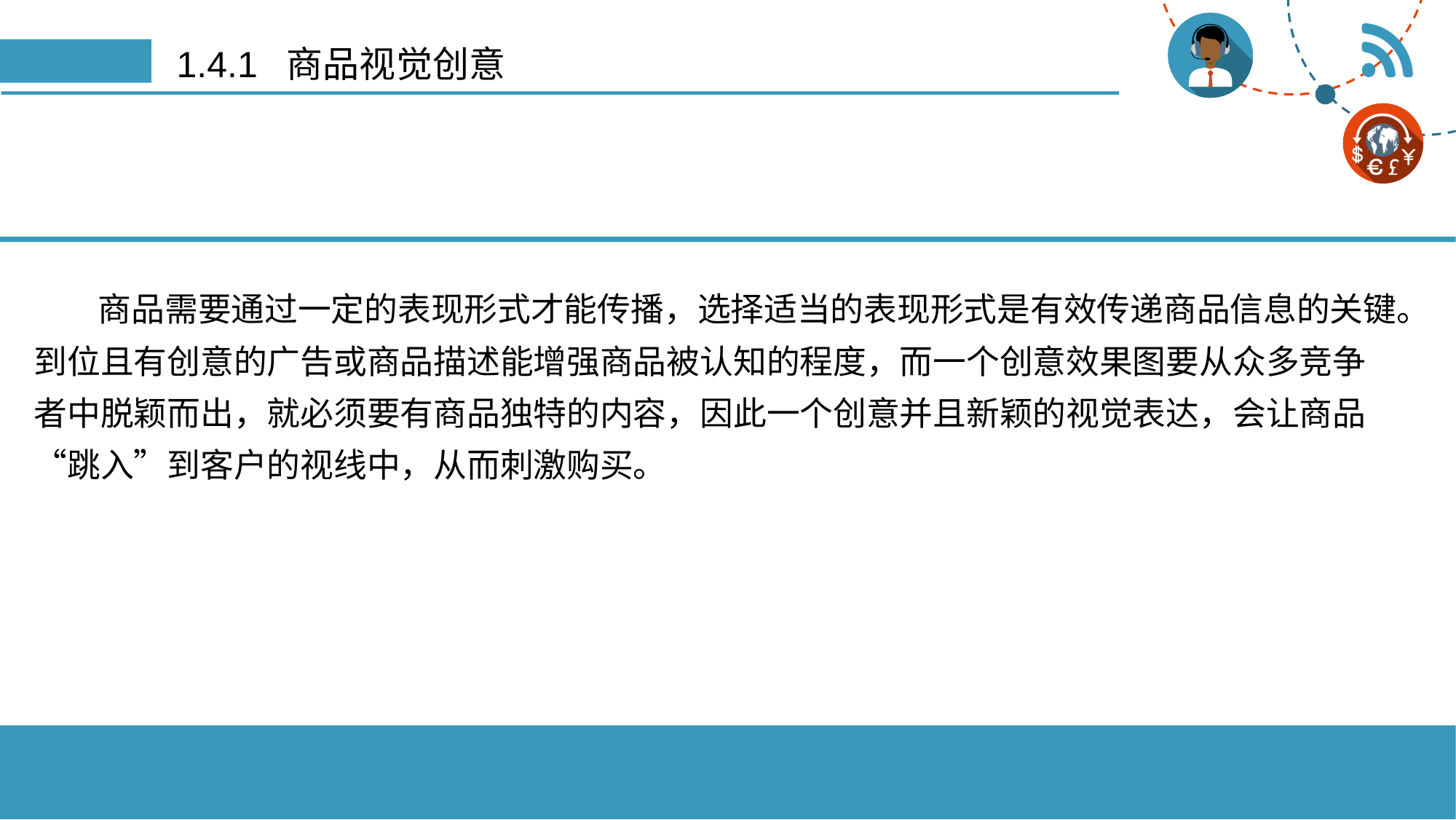

# 1.4.1  商品视觉创意

商品需要通过一定的表现形式才能传播，选择适当的表现形式是有效传递商品信息的关键。到位且有创意的广告或商品描述能增强商品被认知的程度，而一个创意效果图要从众多竞争者中脱颖而出，就必须要有商品独特的内容，因此一个创意并且新颖的视觉表达，会让商品“跳入”到客户的视线中，从而刺激购买。